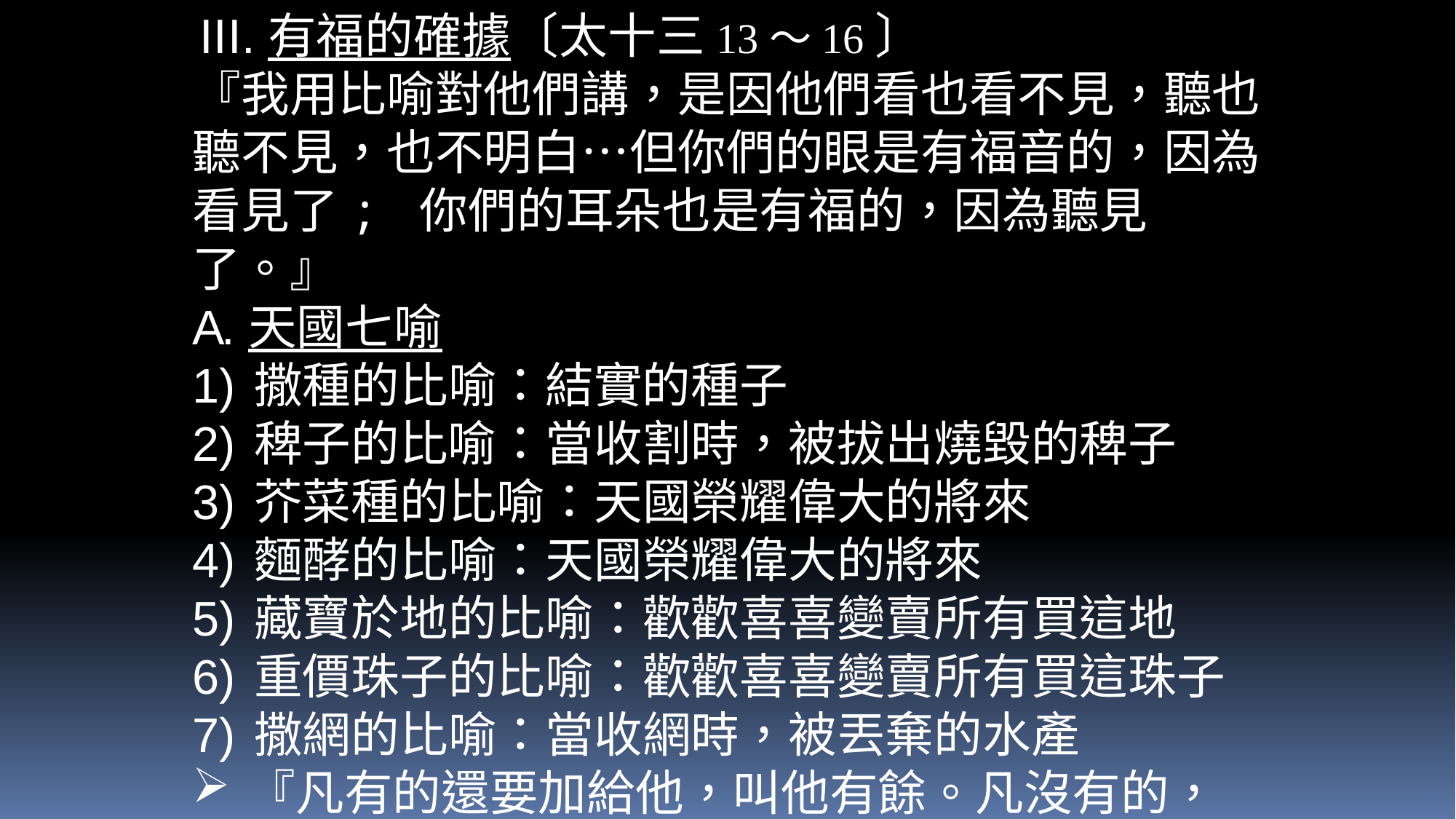

有福的確據〔太十三13～16〕
『我用比喻對他們講，是因他們看也看不見，聽也聽不見，也不明白…但你們的眼是有福音的，因為看見了; 你們的耳朵也是有福的，因為聽見了。』
天國七喻
撒種的比喻：結實的種子
稗子的比喻：當收割時，被拔出燒毀的稗子
芥菜種的比喻：天國榮耀偉大的將來
麵酵的比喻：天國榮耀偉大的將來
藏寶於地的比喻：歡歡喜喜變賣所有買這地
重價珠子的比喻：歡歡喜喜變賣所有買這珠子
撒網的比喻：當收網時，被丟棄的水產
『凡有的還要加給他，叫他有餘。凡沒有的，連他所有的(自以為有的)，也要奪去。』